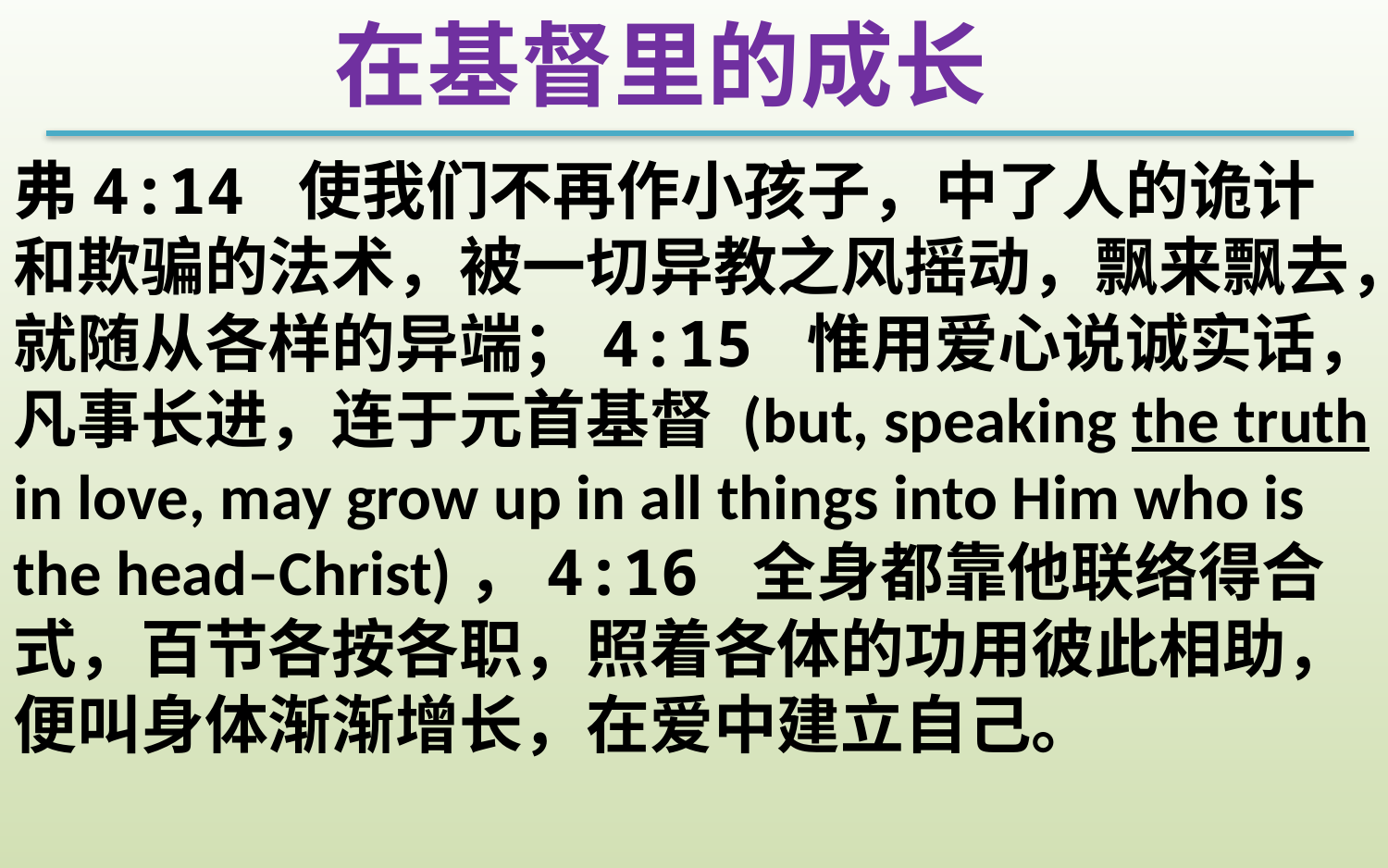

在基督里的成长
弗4:14 使我们不再作小孩子，中了人的诡计和欺骗的法术，被一切异教之风摇动，飘来飘去，就随从各样的异端；4:15 惟用爱心说诚实话，凡事长进，连于元首基督 (but, speaking the truth in love, may grow up in all things into Him who is the head–Christ)，4:16 全身都靠他联络得合式，百节各按各职，照着各体的功用彼此相助，便叫身体渐渐增长，在爱中建立自己。